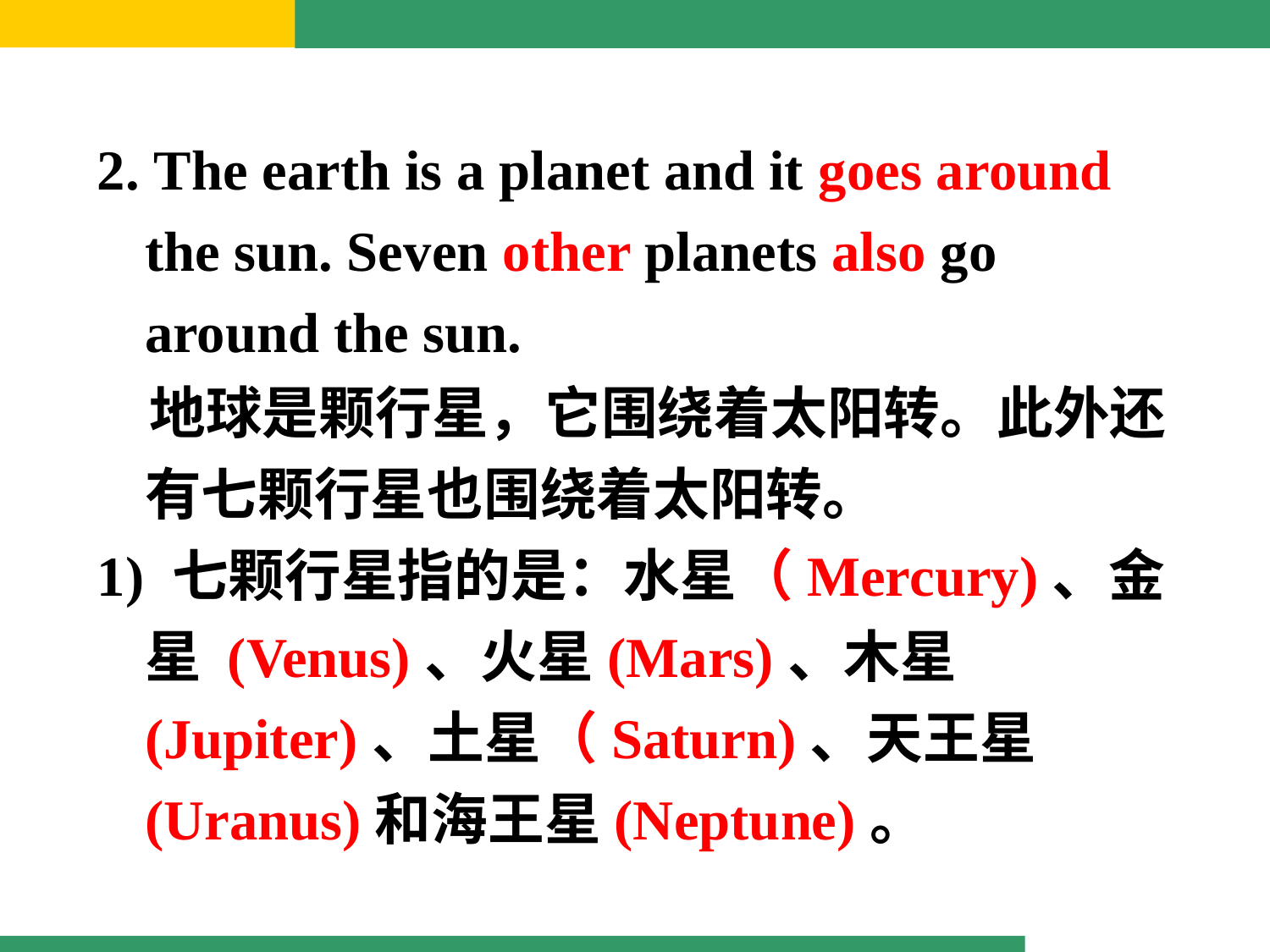

2. The earth is a planet and it goes around the sun. Seven other planets also go around the sun.
   地球是颗行星，它围绕着太阳转。此外还有七颗行星也围绕着太阳转。
1) 七颗行星指的是：水星（Mercury)、金星 (Venus)、火星(Mars)、木星 (Jupiter)、土星（Saturn)、天王星 (Uranus)和海王星(Neptune)。